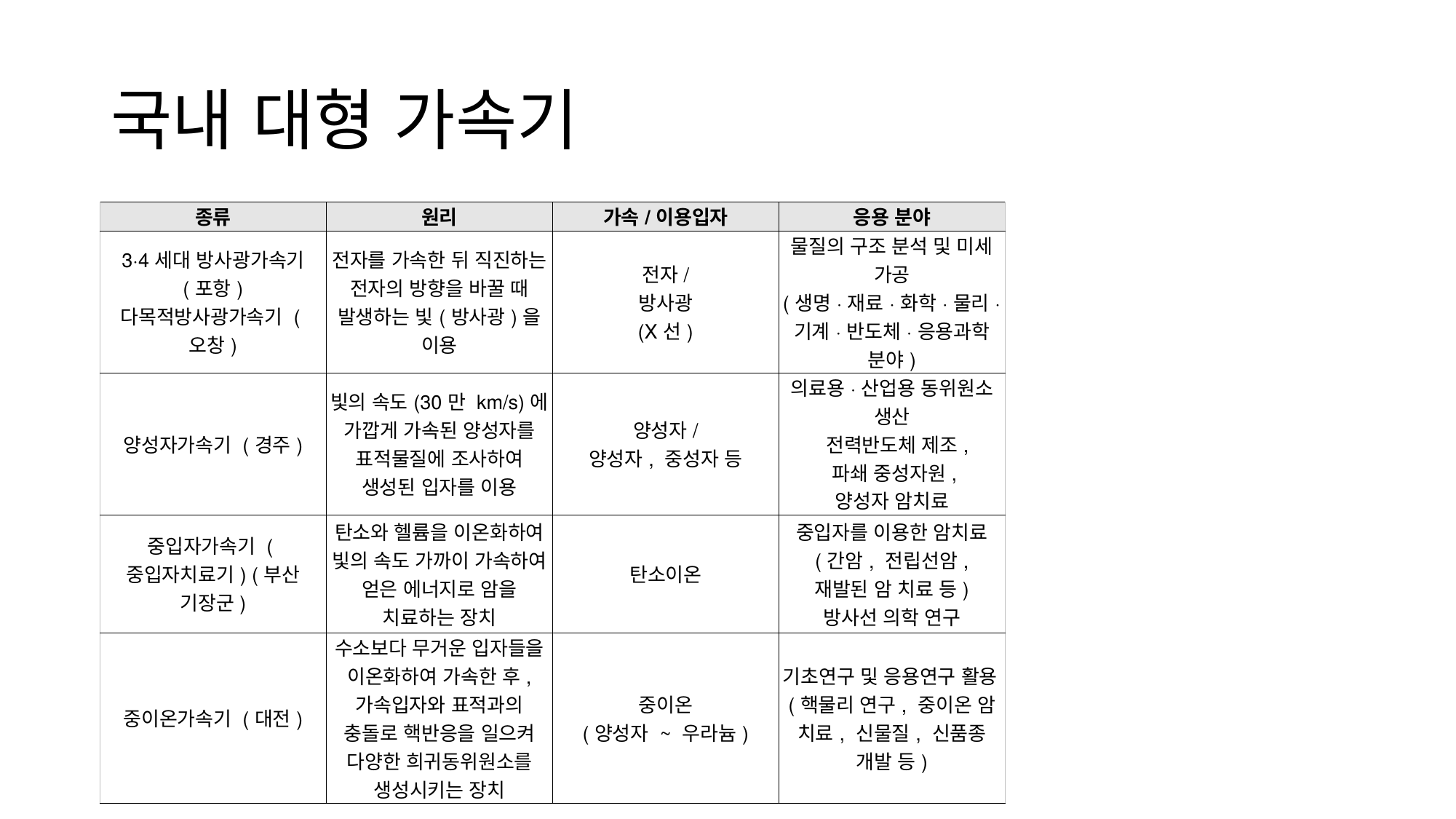

# 국내 대형 가속기
| 종류 | 원리 | 가속/이용입자 | 응용 분야 |
| --- | --- | --- | --- |
| 3·4세대 방사광가속기 (포항) 다목적방사광가속기 (오창) | 전자를 가속한 뒤 직진하는 전자의 방향을 바꿀 때 발생하는 빛(방사광)을 이용 | 전자/ 방사광 (X선) | 물질의 구조 분석 및 미세 가공 (생명·재료·화학·물리·기계·반도체·응용과학 분야) |
| 양성자가속기 (경주) | 빛의 속도(30만 km/s)에 가깝게 가속된 양성자를 표적물질에 조사하여 생성된 입자를 이용 | 양성자/ 양성자, 중성자 등 | 의료용·산업용 동위원소 생산  전력반도체 제조,  파쇄 중성자원,  양성자 암치료 |
| 중입자가속기 (중입자치료기) (부산 기장군) | 탄소와 헬륨을 이온화하여 빛의 속도 가까이 가속하여 얻은 에너지로 암을 치료하는 장치 | 탄소이온 | 중입자를 이용한 암치료 (간암, 전립선암, 재발된 암 치료 등) 방사선 의학 연구 |
| 중이온가속기 (대전) | 수소보다 무거운 입자들을 이온화하여 가속한 후, 가속입자와 표적과의 충돌로 핵반응을 일으켜 다양한 희귀동위원소를 생성시키는 장치 | 중이온 (양성자 ~ 우라늄) | 기초연구 및 응용연구 활용(핵물리 연구, 중이온 암 치료, 신물질, 신품종 개발 등) |